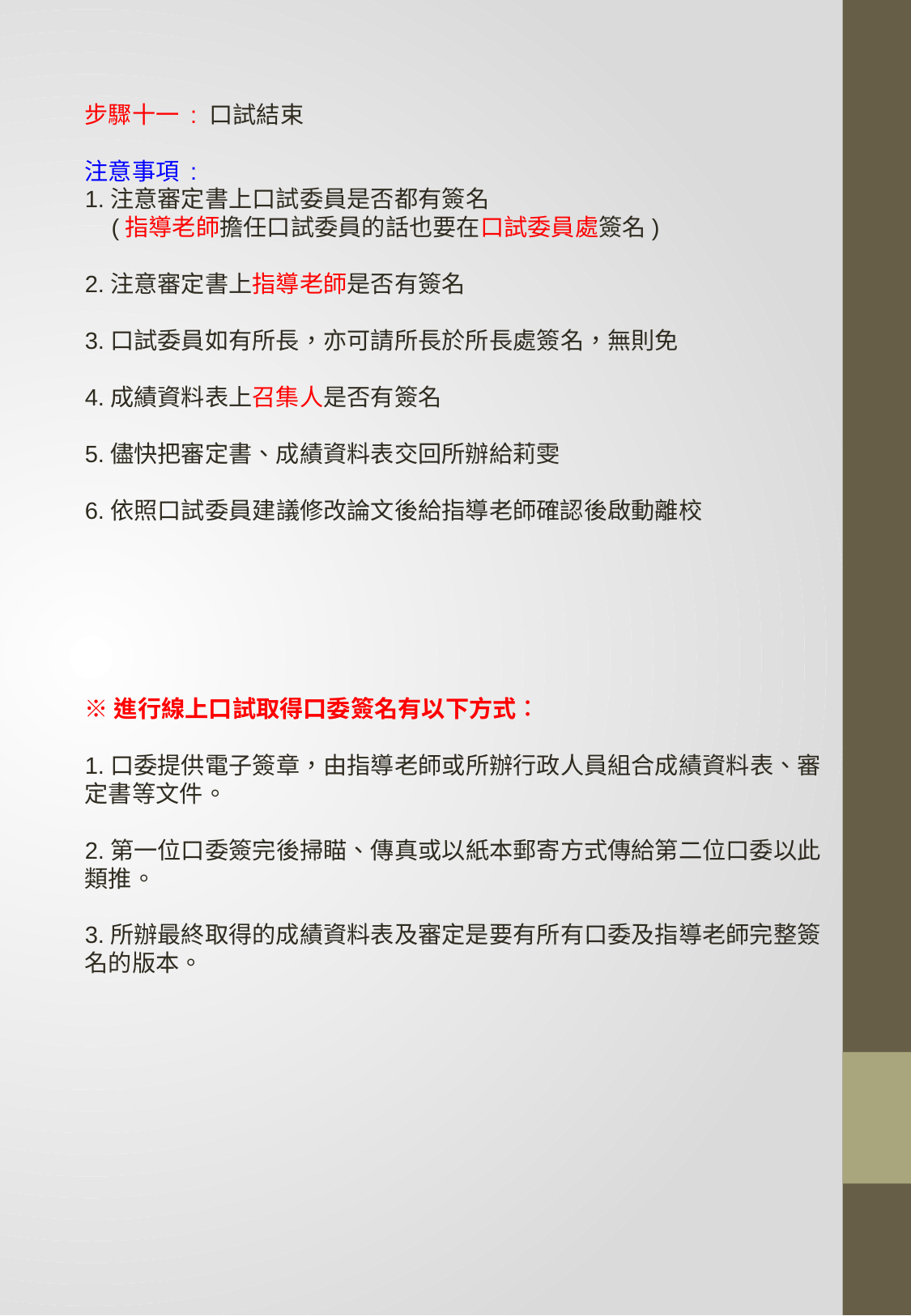

步驟十一 : 口試結束

注意事項 :
1.注意審定書上口試委員是否都有簽名
    (指導老師擔任口試委員的話也要在口試委員處簽名)

2.注意審定書上指導老師是否有簽名

3.口試委員如有所長，亦可請所長於所長處簽名，無則免

4.成績資料表上召集人是否有簽名

5.儘快把審定書、成績資料表交回所辦給莉雯

6.依照口試委員建議修改論文後給指導老師確認後啟動離校

※進行線上口試取得口委簽名有以下方式︰

1.口委提供電子簽章，由指導老師或所辦行政人員組合成績資料表、審定書等文件。

2.第一位口委簽完後掃瞄、傳真或以紙本郵寄方式傳給第二位口委以此類推。

3.所辦最終取得的成績資料表及審定是要有所有口委及指導老師完整簽名的版本。